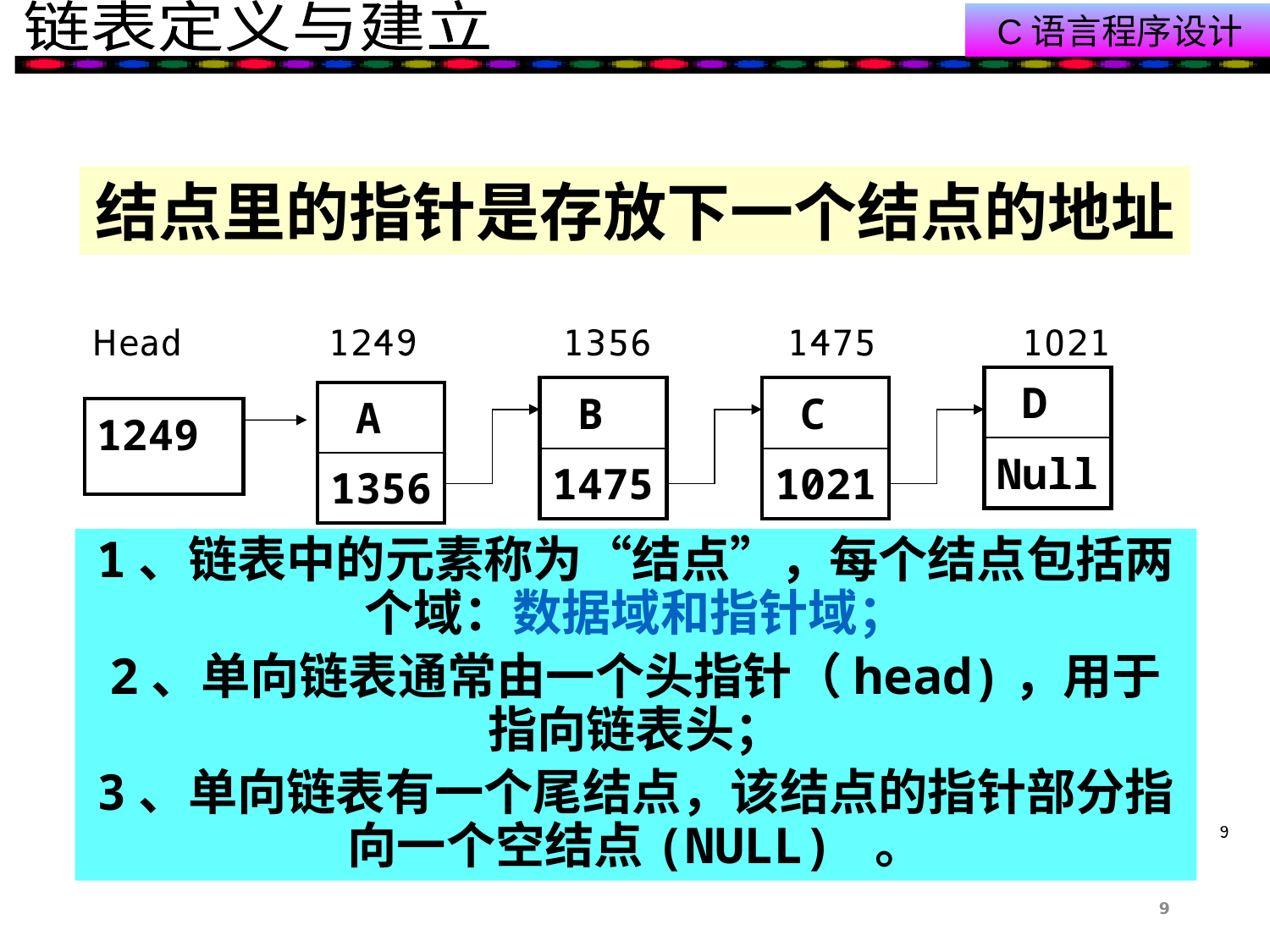

#
结点里的指针是存放下一个结点的地址

Head              1249              1356             1475              1021
| D |
| --- |
| Null |
| B |
| --- |
| 1475 |
| C |
| --- |
| 1021 |
| A |
| --- |
| 1356 |
| 1249 |
| --- |

1、链表中的元素称为“结点”，每个结点包括两个域：数据域和指针域；
2、单向链表通常由一个头指针（head)，用于指向链表头；
3、单向链表有一个尾结点，该结点的指针部分指向一个空结点(NULL) 。
9
9